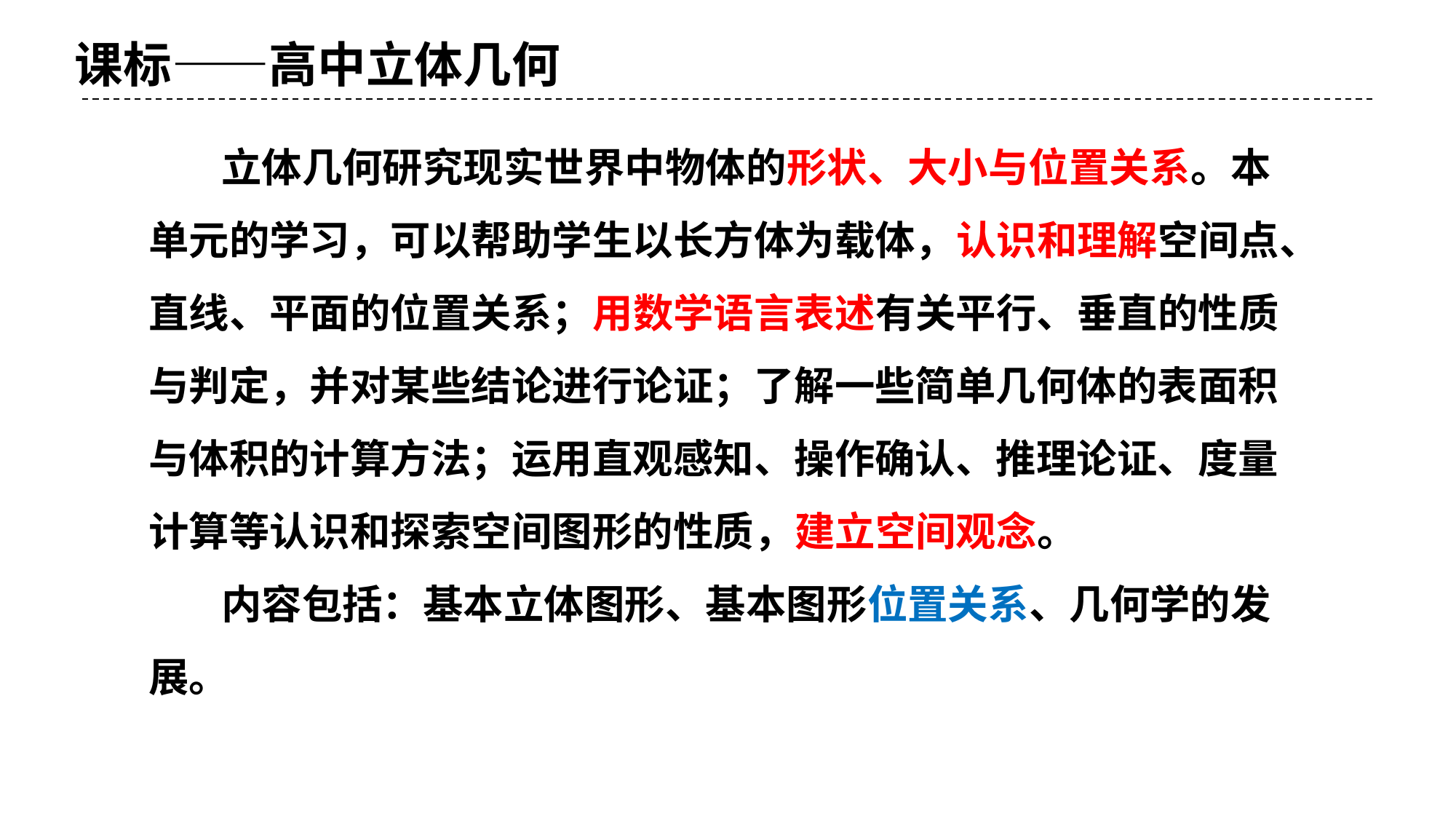

课标——高中立体几何
立体几何研究现实世界中物体的形状、大小与位置关系。本单元的学习，可以帮助学生以长方体为载体，认识和理解空间点、直线、平面的位置关系；用数学语言表述有关平行、垂直的性质与判定，并对某些结论进行论证；了解一些简单几何体的表面积与体积的计算方法；运用直观感知、操作确认、推理论证、度量计算等认识和探索空间图形的性质，建立空间观念。
内容包括：基本立体图形、基本图形位置关系、几何学的发展。